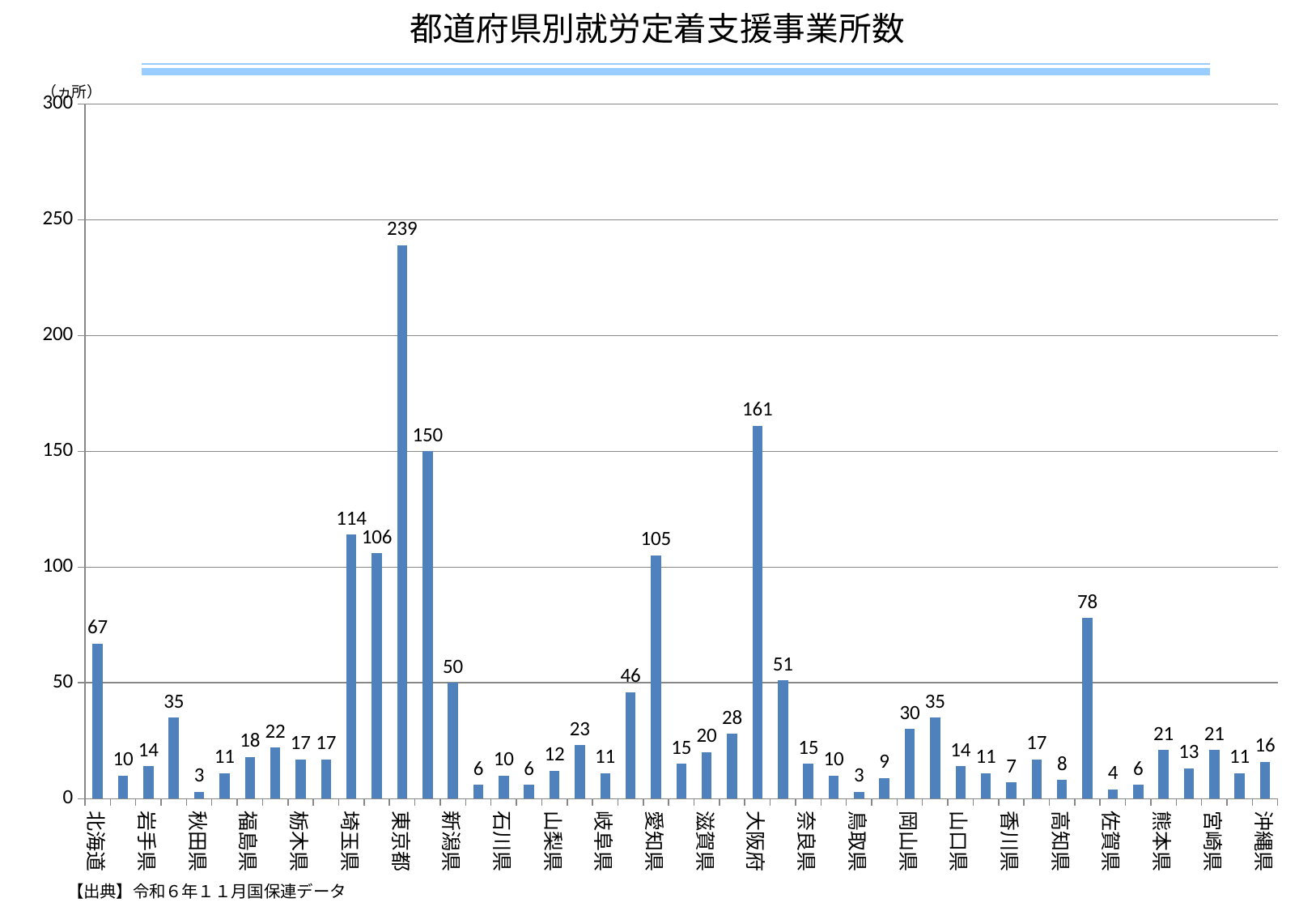

都道府県別就労定着支援事業所数
★直近のものにいつでも更新できる★
（ヵ所）

### Chart

| Category |  |
|---|---|
| 北海道 | 67.0 |
| 青森県 | 10.0 |
| 岩手県 | 14.0 |
| 宮城県 | 35.0 |
| 秋田県 | 3.0 |
| 山形県 | 11.0 |
| 福島県 | 18.0 |
| 茨城県 | 22.0 |
| 栃木県 | 17.0 |
| 群馬県 | 17.0 |
| 埼玉県 | 114.0 |
| 千葉県 | 106.0 |
| 東京都 | 239.0 |
| 神奈川県 | 150.0 |
| 新潟県 | 50.0 |
| 富山県 | 6.0 |
| 石川県 | 10.0 |
| 福井県 | 6.0 |
| 山梨県 | 12.0 |
| 長野県 | 23.0 |
| 岐阜県 | 11.0 |
| 静岡県 | 46.0 |
| 愛知県 | 105.0 |
| 三重県 | 15.0 |
| 滋賀県 | 20.0 |
| 京都府 | 28.0 |
| 大阪府 | 161.0 |
| 兵庫県 | 51.0 |
| 奈良県 | 15.0 |
| 和歌山県 | 10.0 |
| 鳥取県 | 3.0 |
| 島根県 | 9.0 |
| 岡山県 | 30.0 |
| 広島県 | 35.0 |
| 山口県 | 14.0 |
| 徳島県 | 11.0 |
| 香川県 | 7.0 |
| 愛媛県 | 17.0 |
| 高知県 | 8.0 |
| 福岡県 | 78.0 |
| 佐賀県 | 4.0 |
| 長崎県 | 6.0 |
| 熊本県 | 21.0 |
| 大分県 | 13.0 |
| 宮崎県 | 21.0 |
| 鹿児島県 | 11.0 |
| 沖縄県 | 16.0 |
【出典】令和６年１１月国保連データ